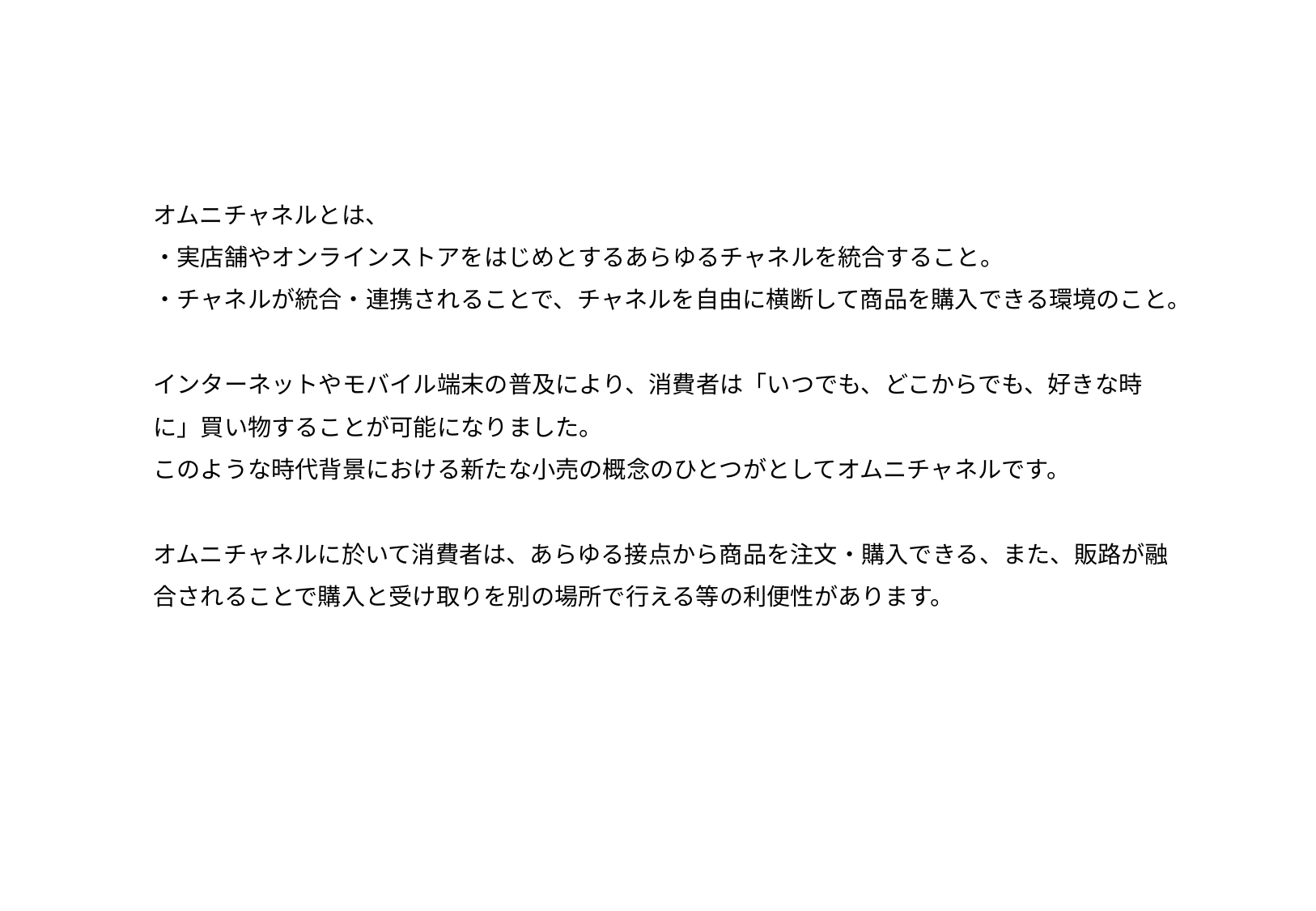

オムニチャネルとは、
・実店舗やオンラインストアをはじめとするあらゆるチャネルを統合すること。
・チャネルが統合・連携されることで、チャネルを自由に横断して商品を購入できる環境のこと。

インターネットやモバイル端末の普及により、消費者は「いつでも、どこからでも、好きな時に」買い物することが可能になりました。
このような時代背景における新たな小売の概念のひとつがとしてオムニチャネルです。

オムニチャネルに於いて消費者は、あらゆる接点から商品を注文・購入できる、また、販路が融合されることで購入と受け取りを別の場所で行える等の利便性があります。